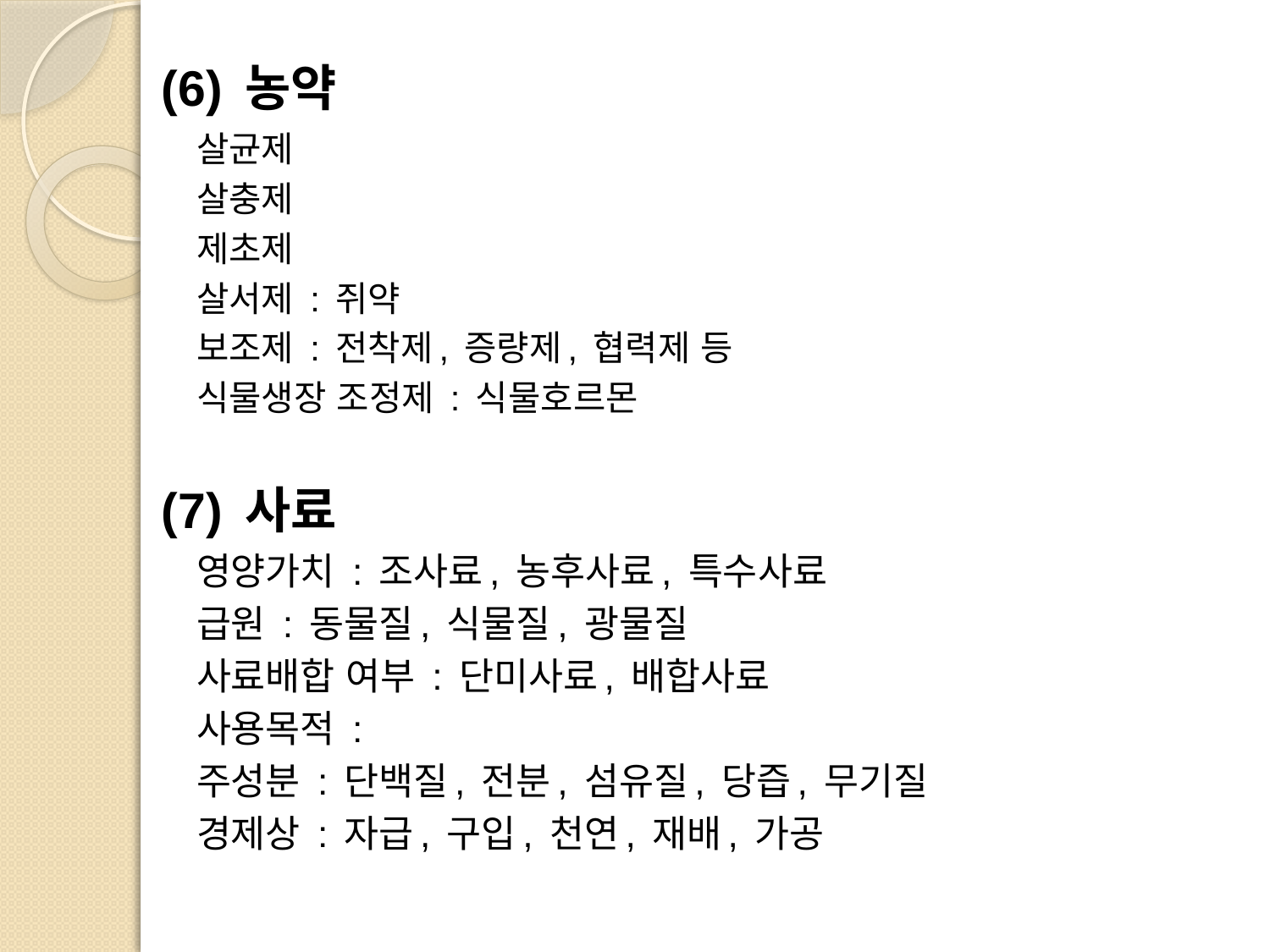

(6) 농약
	살균제
	살충제
	제초제
	살서제 : 쥐약
	보조제 : 전착제, 증량제, 협력제 등
	식물생장 조정제 : 식물호르몬

(7) 사료
	영양가치 : 조사료, 농후사료, 특수사료
	급원 : 동물질, 식물질, 광물질
	사료배합 여부 : 단미사료, 배합사료
	사용목적 :
	주성분 : 단백질, 전분, 섬유질, 당즙, 무기질
	경제상 : 자급, 구입, 천연, 재배, 가공